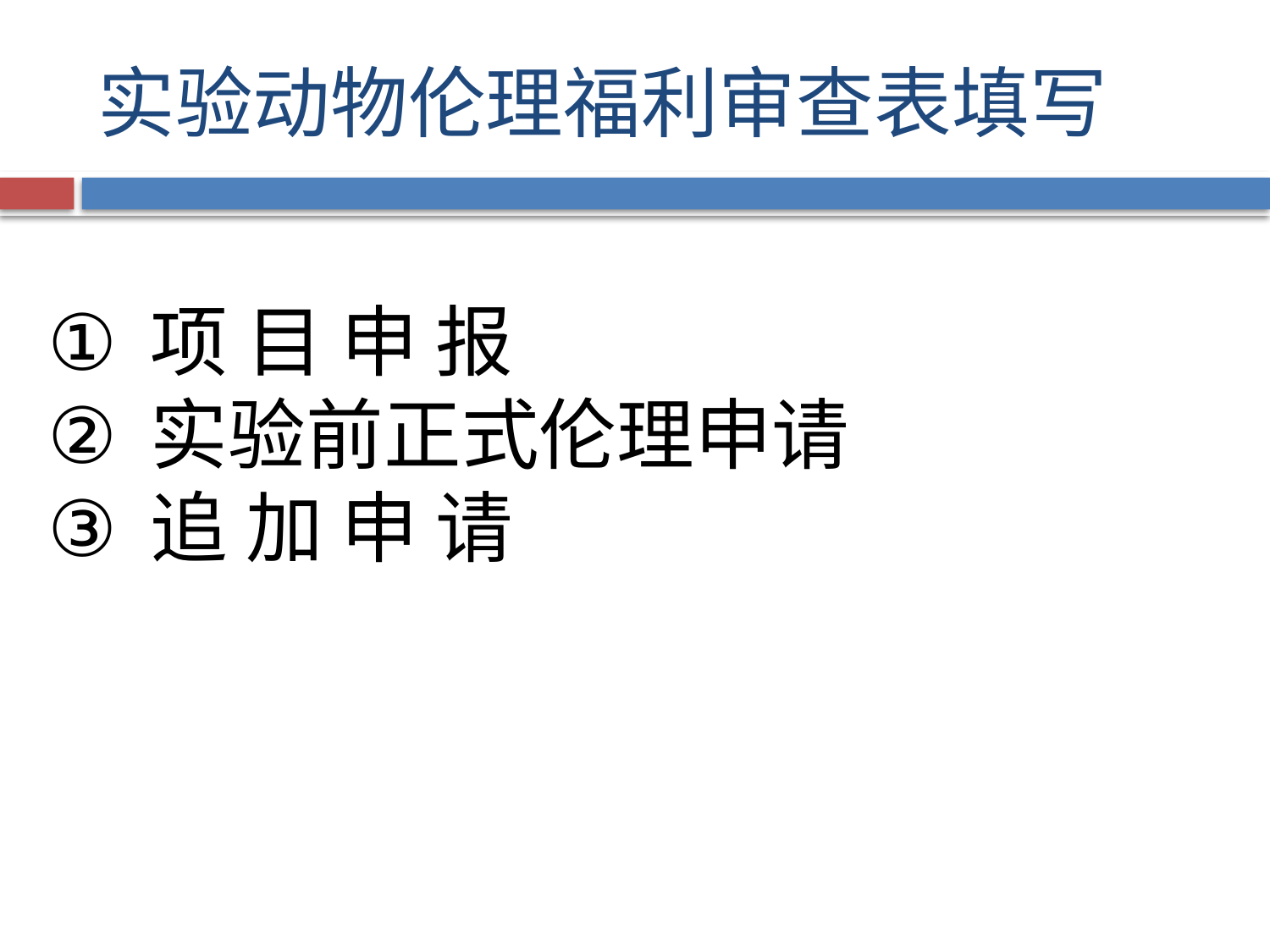

# 实验动物伦理福利审查表填写
项 目 申 报
实验前正式伦理申请
追 加 申 请